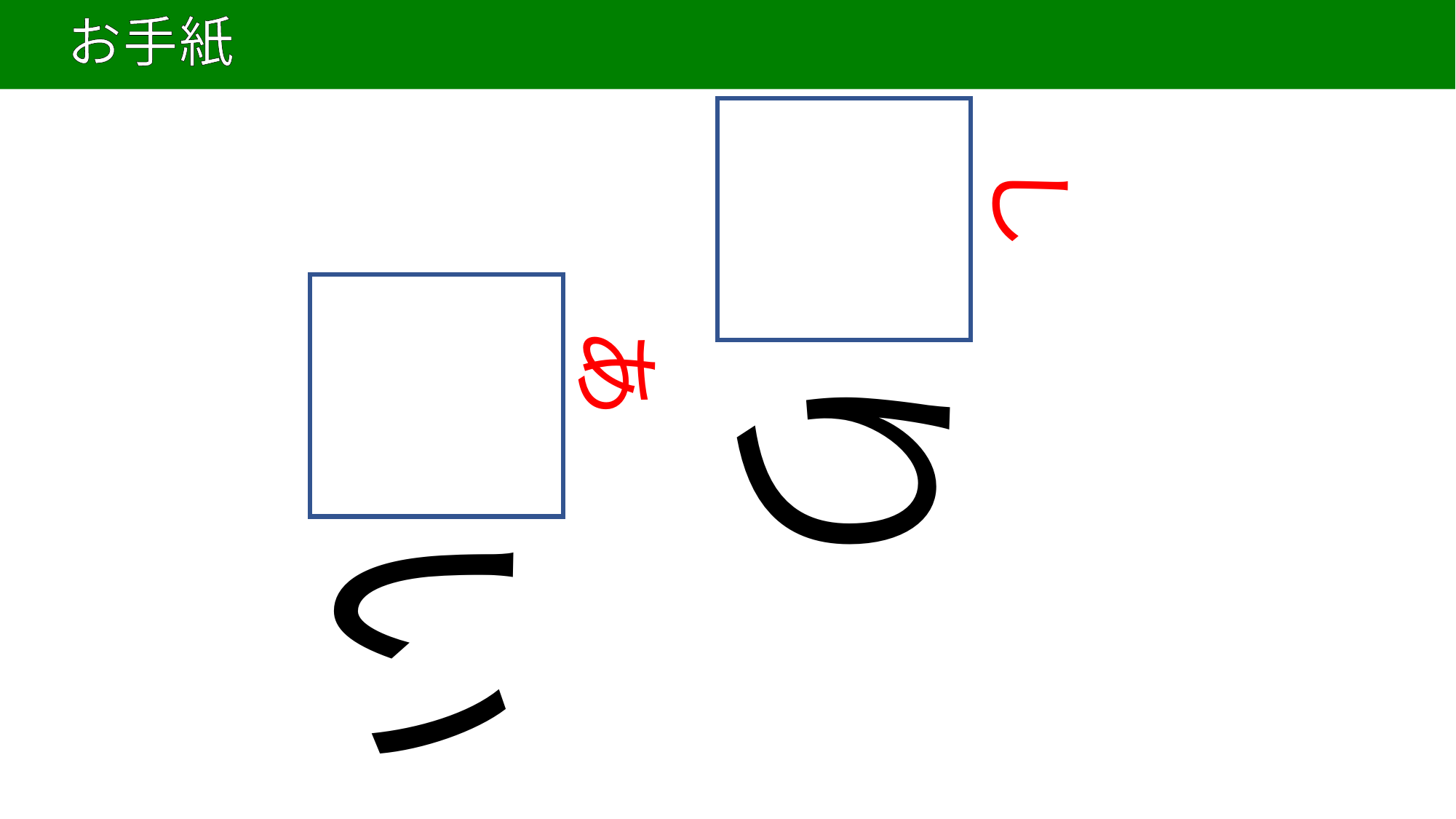

# お手紙
7
知り

し
合い

あ